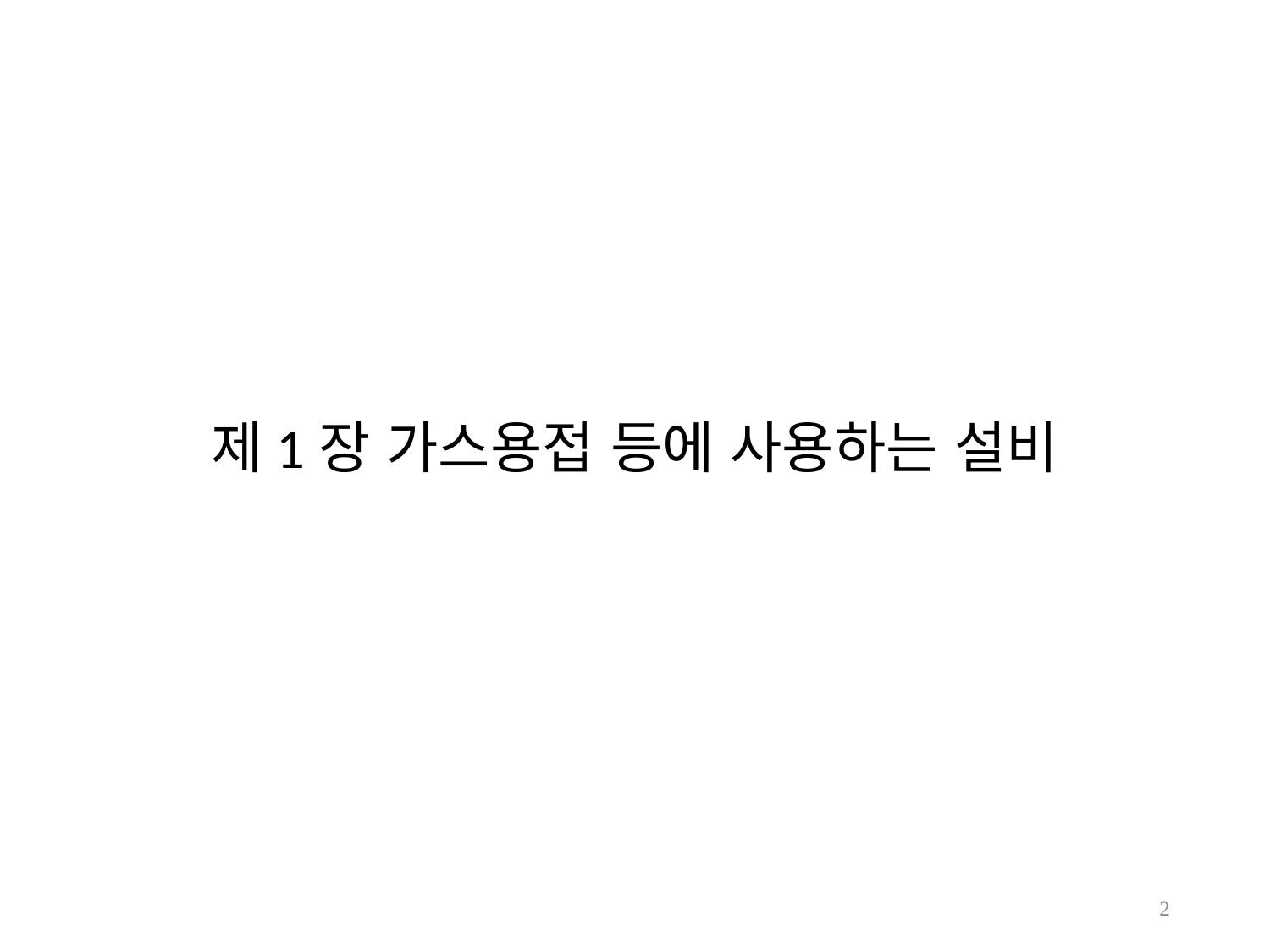

# 제1장 가스용접 등에 사용하는 설비
2